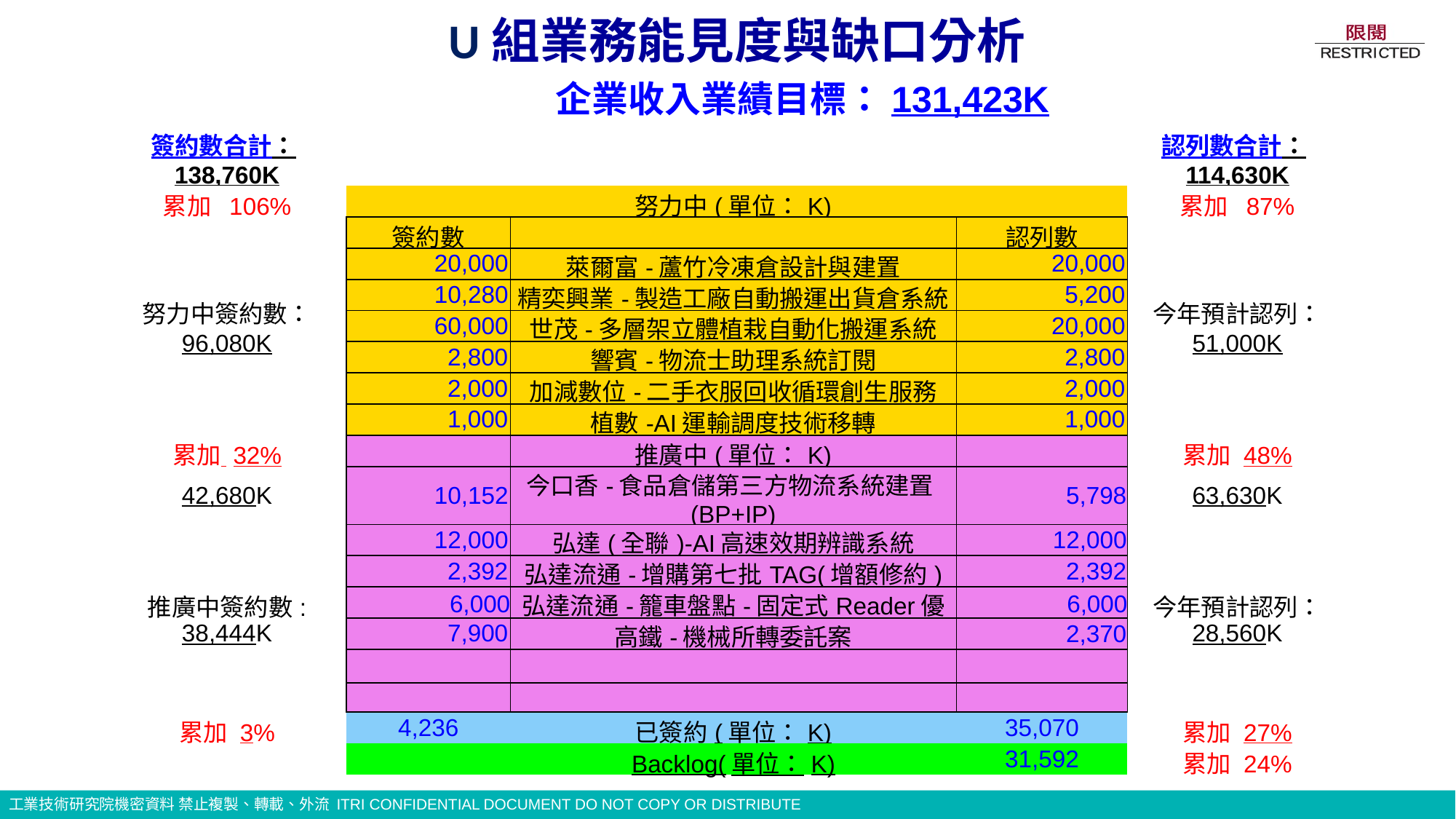

U組業務能見度與缺口分析
企業收入業績目標：131,423K
| 簽約數合計：138,760K |  |  |  | 認列數合計：114,630K |
| --- | --- | --- | --- | --- |
| 累加 106% |  | 努力中(單位：K) |  | 累加 87% |
| 努力中簽約數： 96,080K | 簽約數 |  | 認列數 | 今年預計認列： 51,000K |
|  | 20,000 | 萊爾富-蘆竹冷凍倉設計與建置 | 20,000 |  |
|  | 10,280 | 精奕興業-製造工廠自動搬運出貨倉系統 | 5,200 |  |
|  | 60,000 | 世茂-多層架立體植栽自動化搬運系統 | 20,000 |  |
|  | 2,800 | 響賓-物流士助理系統訂閱 | 2,800 |  |
|  | 2,000 | 加減數位-二手衣服回收循環創生服務 | 2,000 |  |
|  | 1,000 | 植數-AI運輸調度技術移轉 | 1,000 |  |
| 累加 32% |  | 推廣中(單位：K) |  | 累加 48% |
| 42,680K | 10,152 | 今口香-食品倉儲第三方物流系統建置(BP+IP) | 5,798 | 63,630K |
|  | 12,000 | 弘達(全聯)-AI高速效期辨識系統 | 12,000 |  |
|  | 2,392 | 弘達流通-增購第七批TAG(增額修約) | 2,392 |  |
| 推廣中簽約數: | 6,000 | 弘達流通-籠車盤點-固定式Reader優化 | 6,000 | 今年預計認列： |
| 38,444K | 500 | 全順-倉儲管理系統月租 | 0 | 28,560K |
|  | 7,900 | 高鐵-機械所轉委託案 | 2,370 |  |
|  |  |  |  |  |
|  |  |  |  |  |
| 累加 3% | 4,236 | 已簽約(單位：K) | 35,070 | 累加 27% |
|  |  | Backlog(單位：K) | 31,592 | 累加 24% |